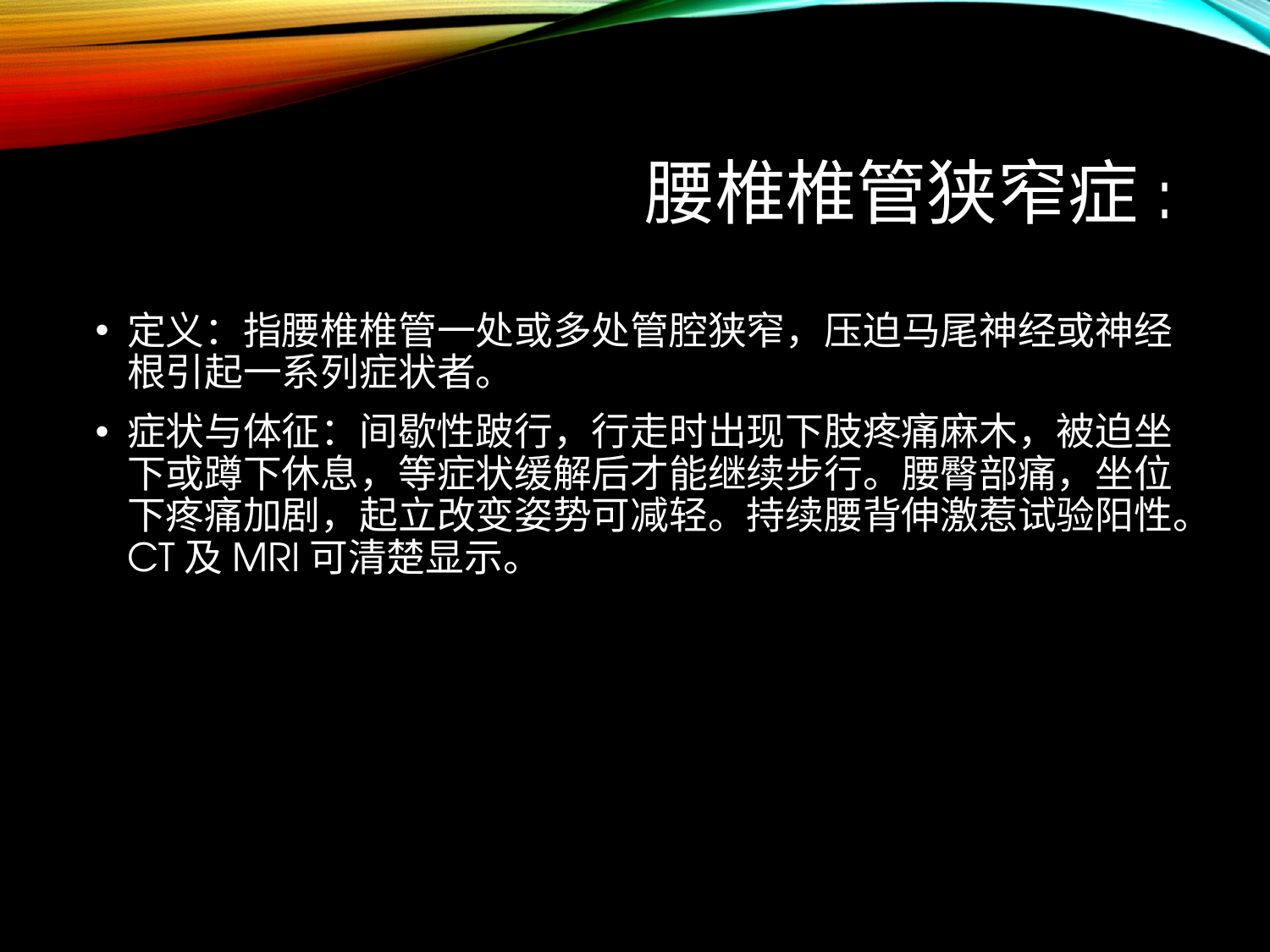

# 腰椎椎管狭窄症:
定义：指腰椎椎管一处或多处管腔狭窄，压迫马尾神经或神经根引起一系列症状者。
症状与体征：间歇性跛行，行走时出现下肢疼痛麻木，被迫坐下或蹲下休息，等症状缓解后才能继续步行。腰臀部痛，坐位下疼痛加剧，起立改变姿势可减轻。持续腰背伸激惹试验阳性。CT及MRI可清楚显示。